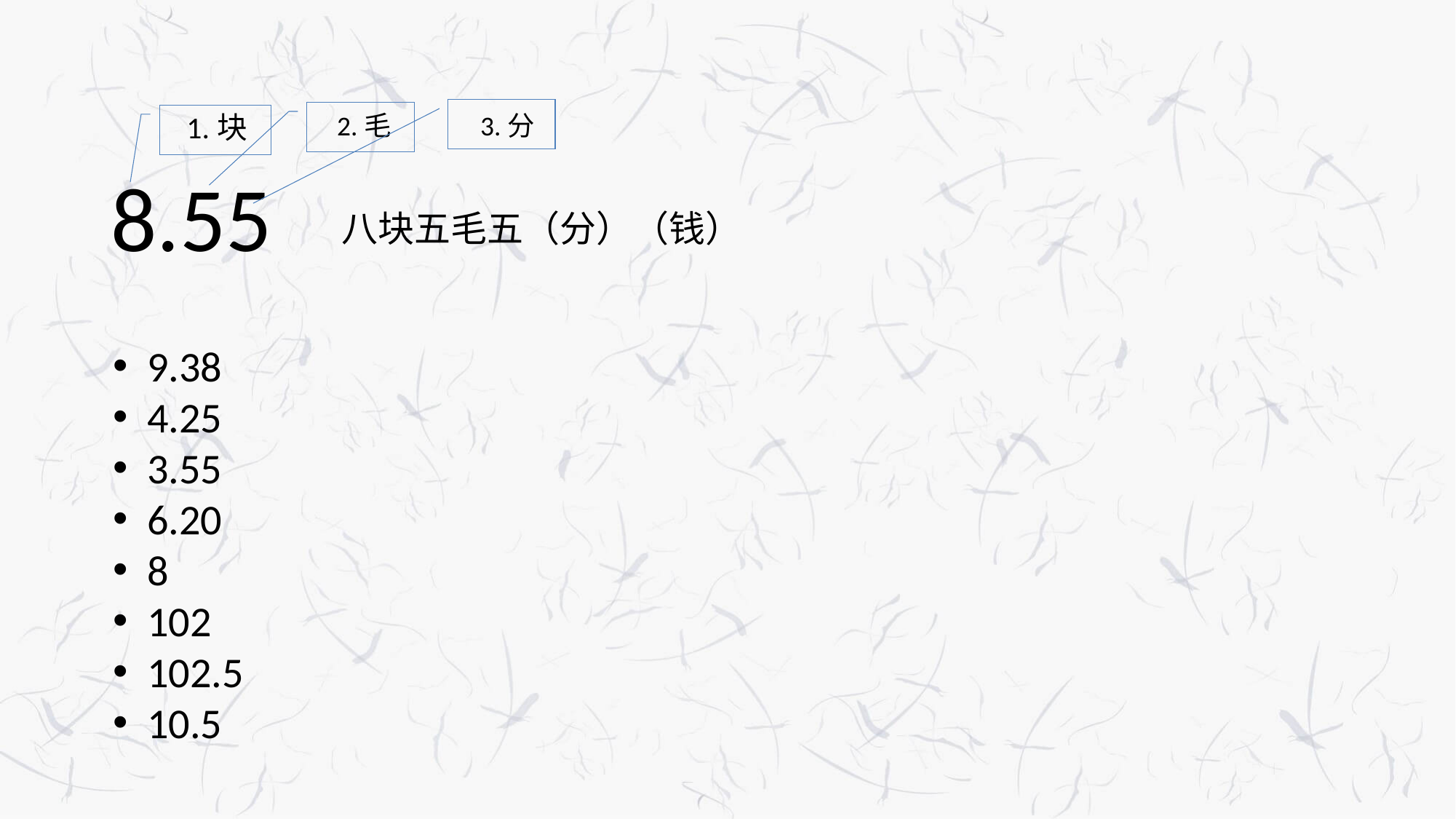

1.块
2.毛
3.分

8.55
八块五毛五（分）（钱）
9.38
4.25
3.55
6.20
8
102
102.5
10.5